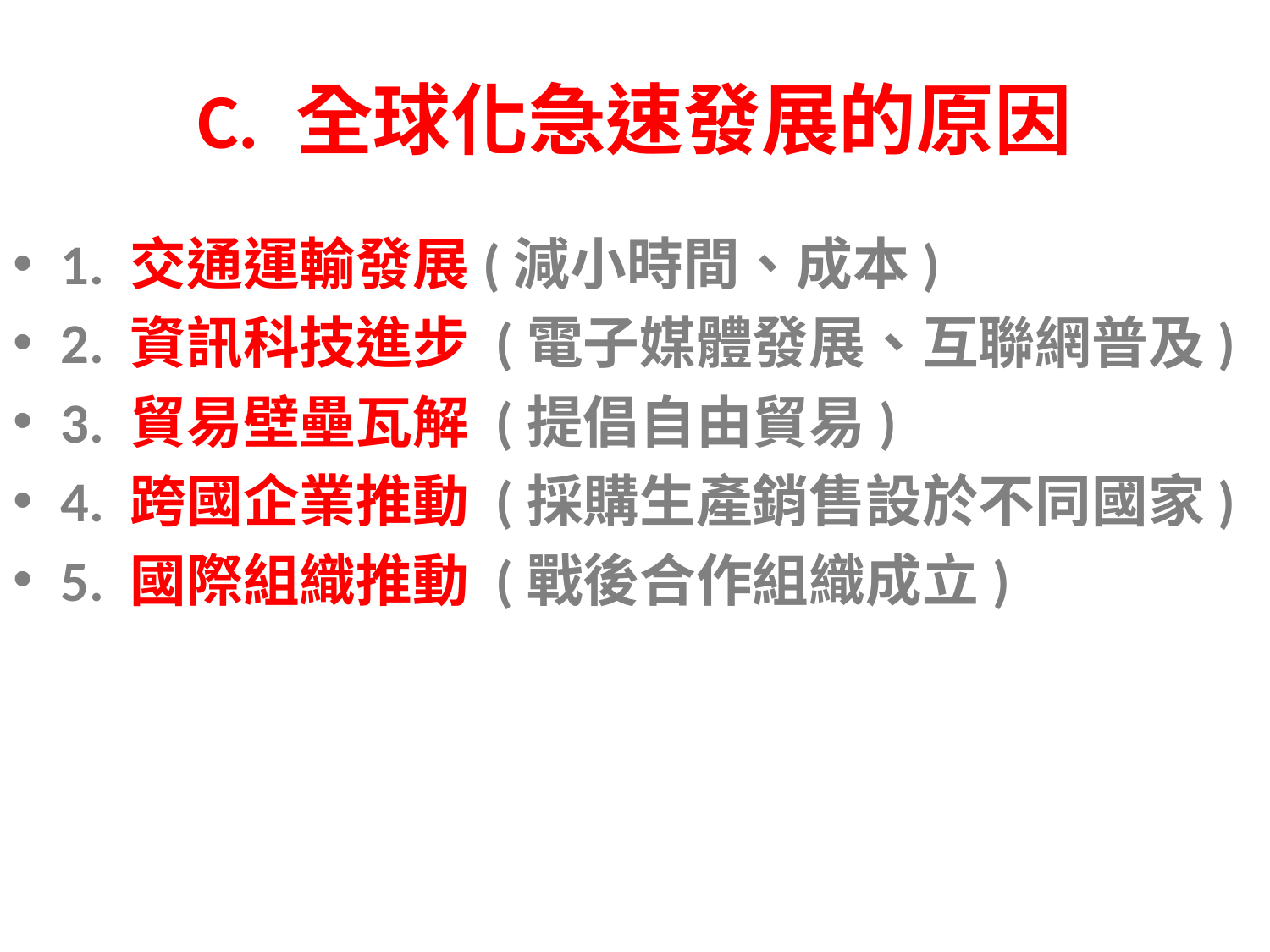

# C. 全球化急速發展的原因
1. 交通運輸發展(減小時間、成本)
2. 資訊科技進步 (電子媒體發展、互聯網普及)
3. 貿易壁壘瓦解 (提倡自由貿易)
4. 跨國企業推動 (採購生產銷售設於不同國家)
5. 國際組織推動 (戰後合作組織成立)